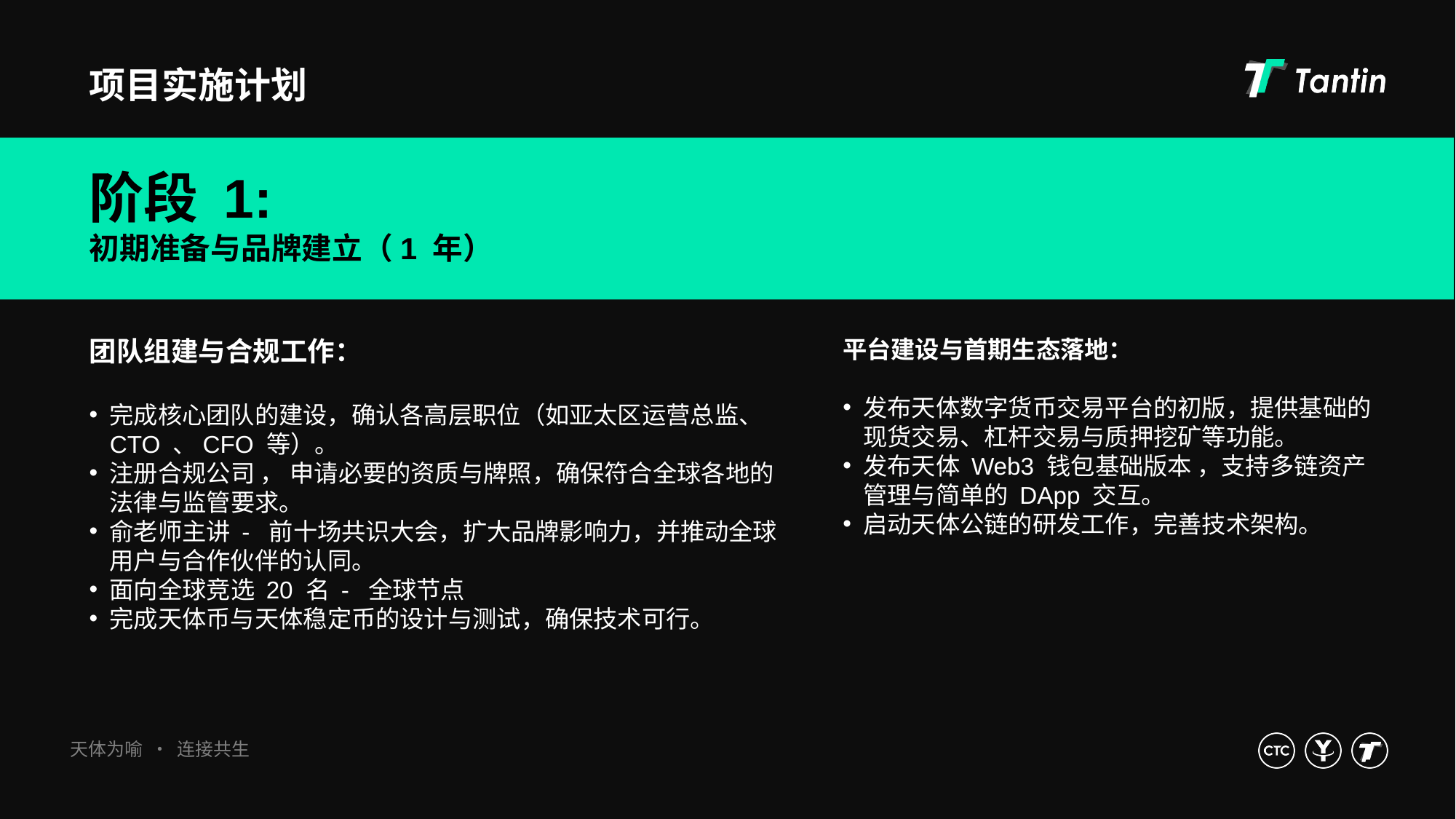

项目实施计划

阶段 1:
初期准备与品牌建立（1 年）
团队组建与合规工作：

完成核心团队的建设，确认各高层职位（如亚太区运营总监、 CTO 、CFO 等）。
注册合规公司 ， 申请必要的资质与牌照，确保符合全球各地的法律与监管要求。
俞老师主讲 -  前十场共识大会，扩大品牌影响力，并推动全球用户与合作伙伴的认同。
面向全球竞选 20 名 -  全球节点
完成天体币与天体稳定币的设计与测试，确保技术可行。
平台建设与首期生态落地：

发布天体数字货币交易平台的初版，提供基础的现货交易、杠杆交易与质押挖矿等功能。
发布天体 Web3 钱包基础版本 ，支持多链资产管理与简单的 DApp 交互。
启动天体公链的研发工作，完善技术架构。